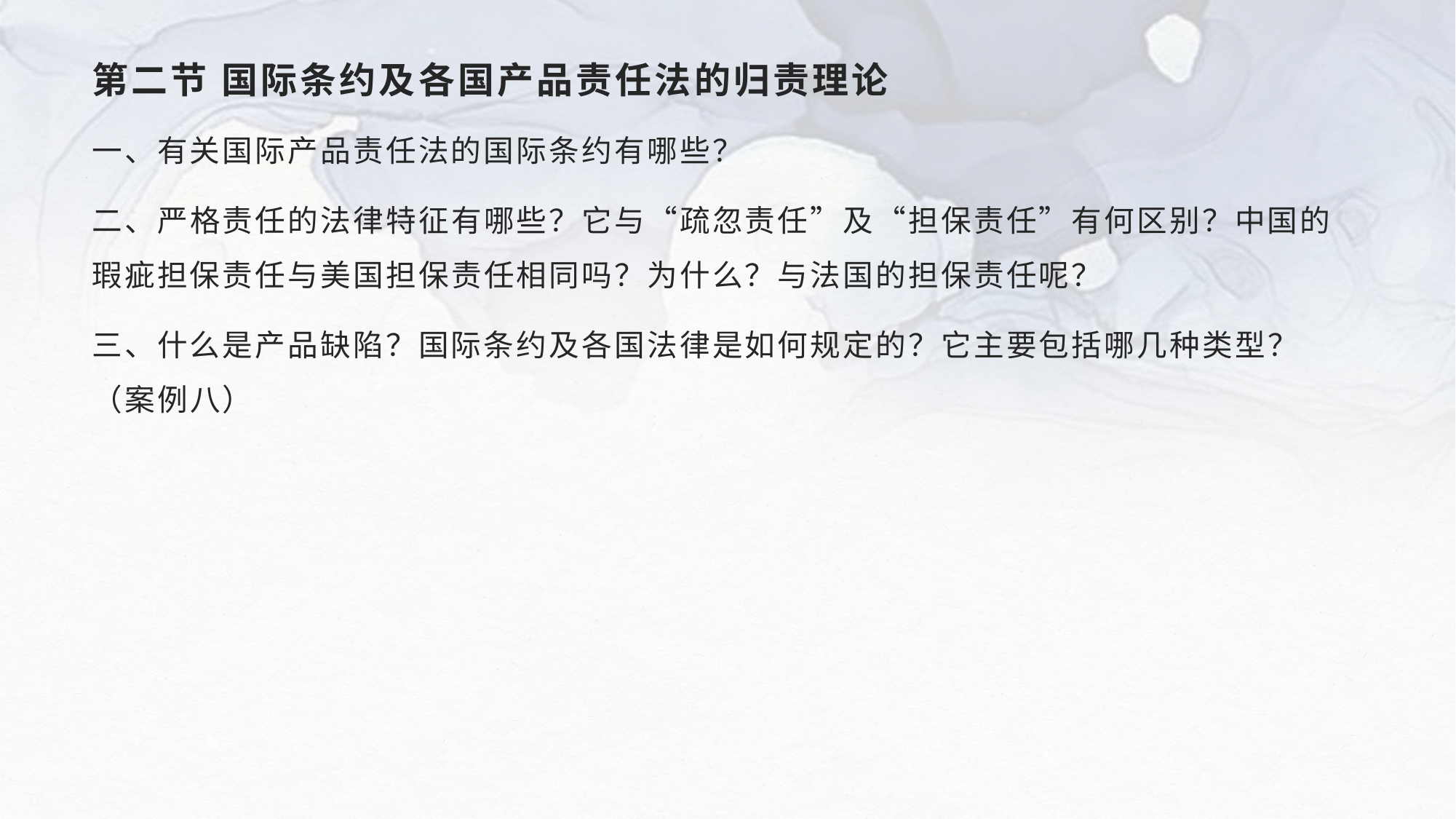

# 第二节 国际条约及各国产品责任法的归责理论
一、有关国际产品责任法的国际条约有哪些？
二、严格责任的法律特征有哪些？它与“疏忽责任”及“担保责任”有何区别？中国的瑕疵担保责任与美国担保责任相同吗？为什么？与法国的担保责任呢？
三、什么是产品缺陷？国际条约及各国法律是如何规定的？它主要包括哪几种类型？（案例八）